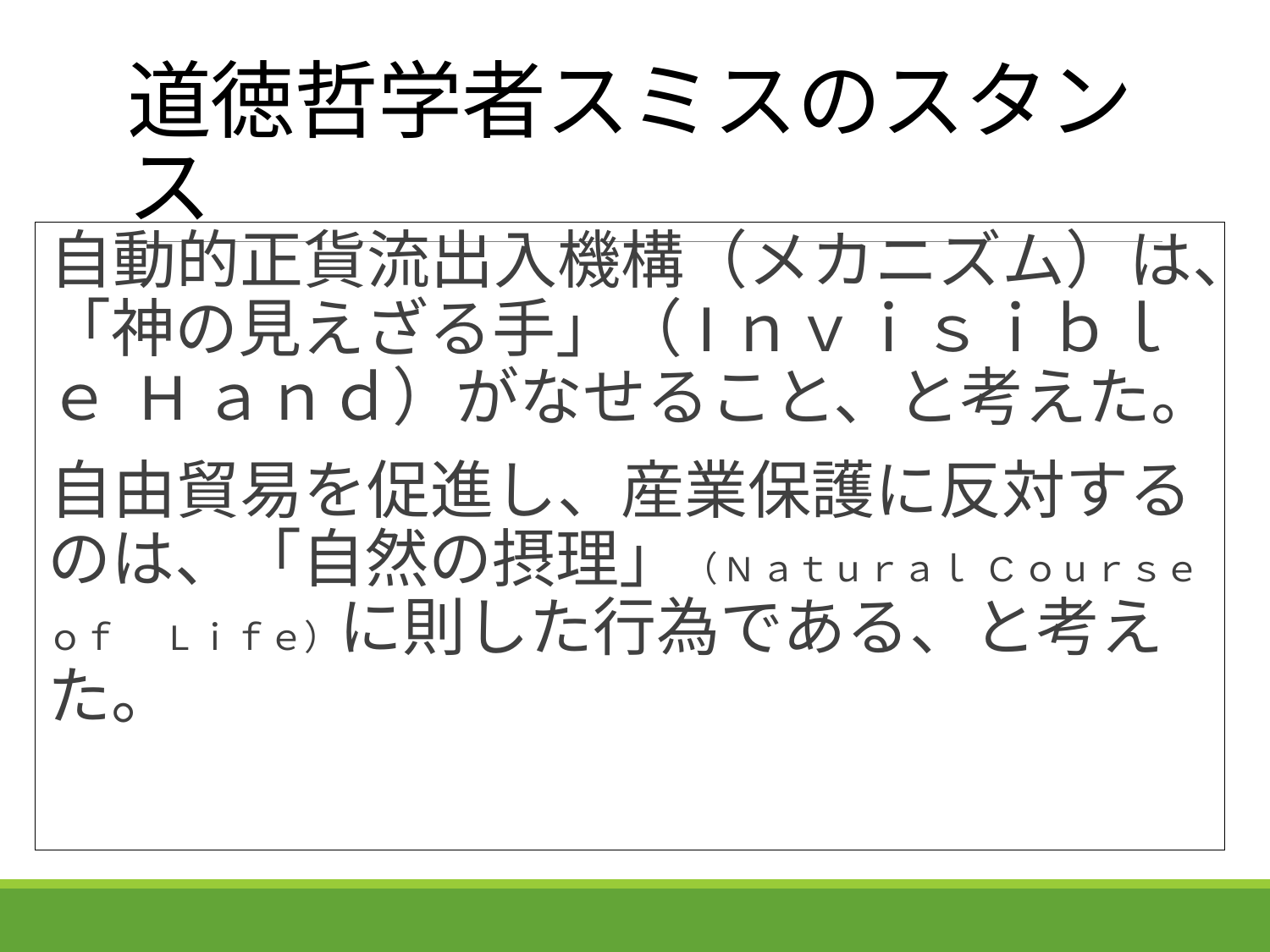

# 道徳哲学者スミスのスタンス
自動的正貨流出入機構（メカニズム）は、「神の見えざる手」（Iｎｖｉｓｉｂｌｅ Hａｎｄ）がなせること、と考えた。
自由貿易を促進し、産業保護に反対するのは、「自然の摂理」（Nａｔｕｒａｌ Cｏｕｒｓｅ ｏｆ 　Lｉｆｅ）に則した行為である、と考えた。